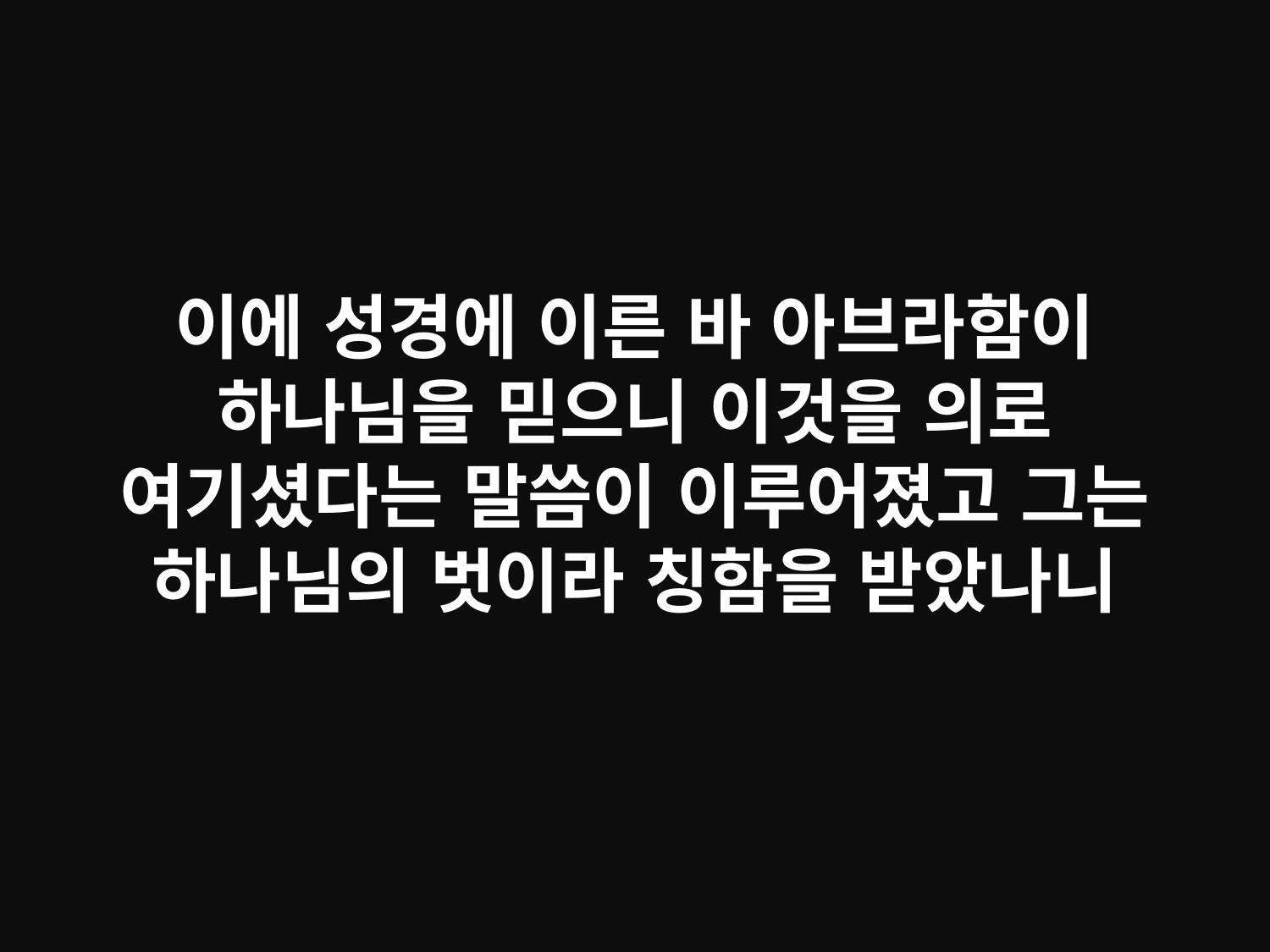

# 이에 성경에 이른 바 아브라함이 하나님을 믿으니 이것을 의로 여기셨다는 말씀이 이루어졌고 그는 하나님의 벗이라 칭함을 받았나니